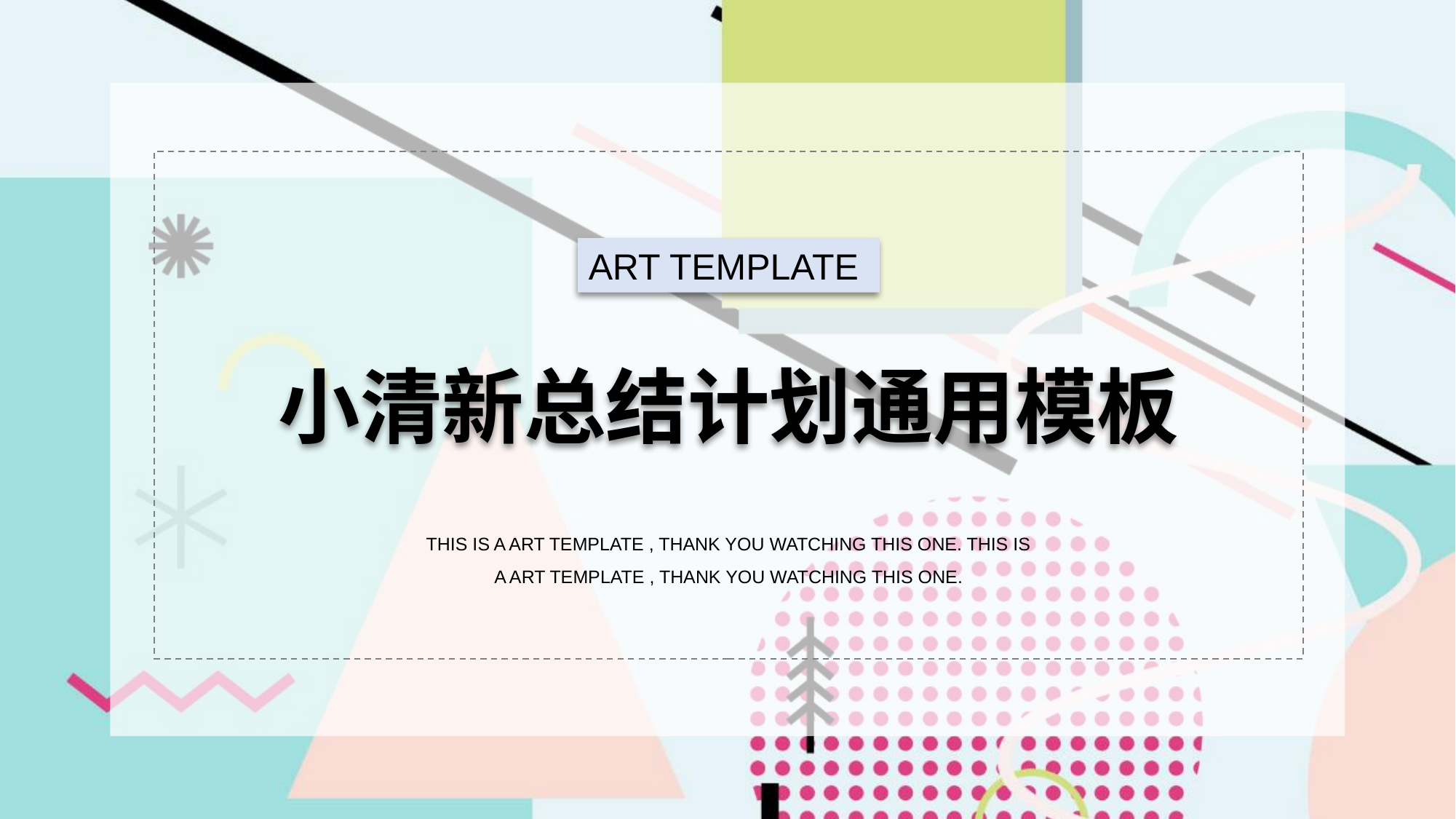

ART TEMPLATE
小清新总结计划通用模板
THIS IS A ART TEMPLATE , THANK YOU WATCHING THIS ONE. THIS IS A ART TEMPLATE , THANK YOU WATCHING THIS ONE.